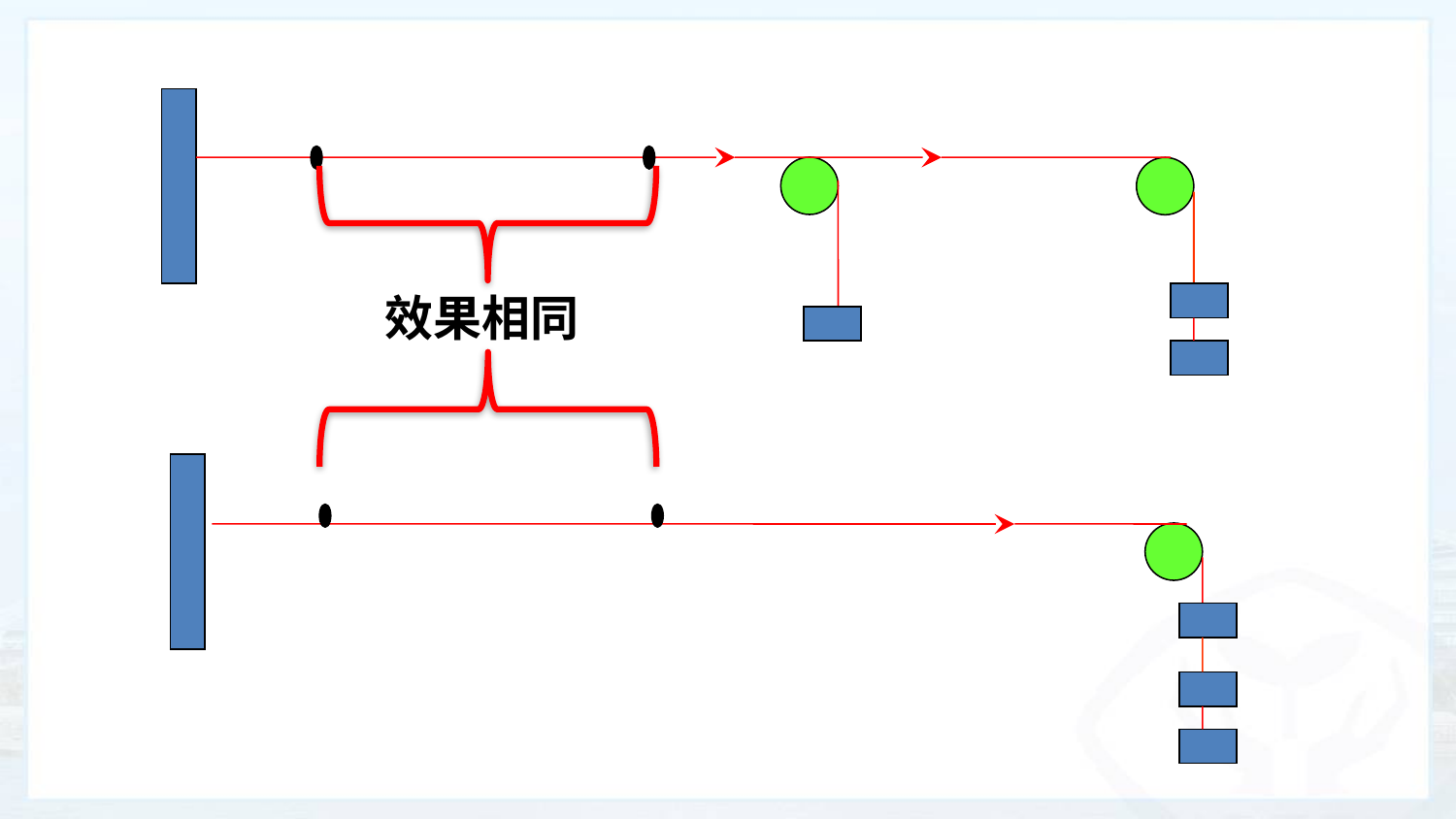

A
E
E′

F2
F1

效果相同
A
E
E′

F